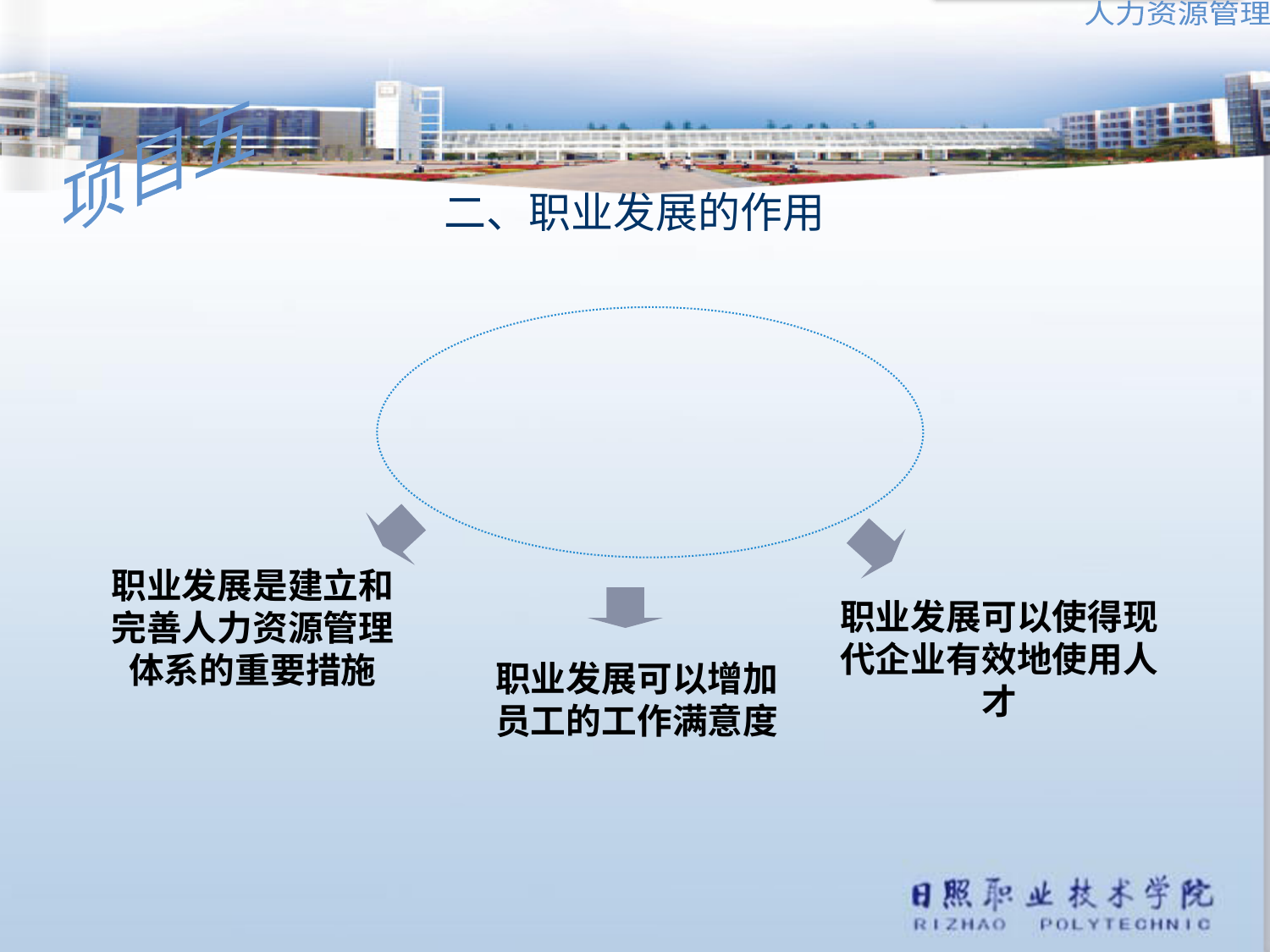

二、职业发展的作用

职业发展是建立和完善人力资源管理体系的重要措施

职业发展可以使得现代企业有效地使用人才
职业发展可以增加员工的工作满意度